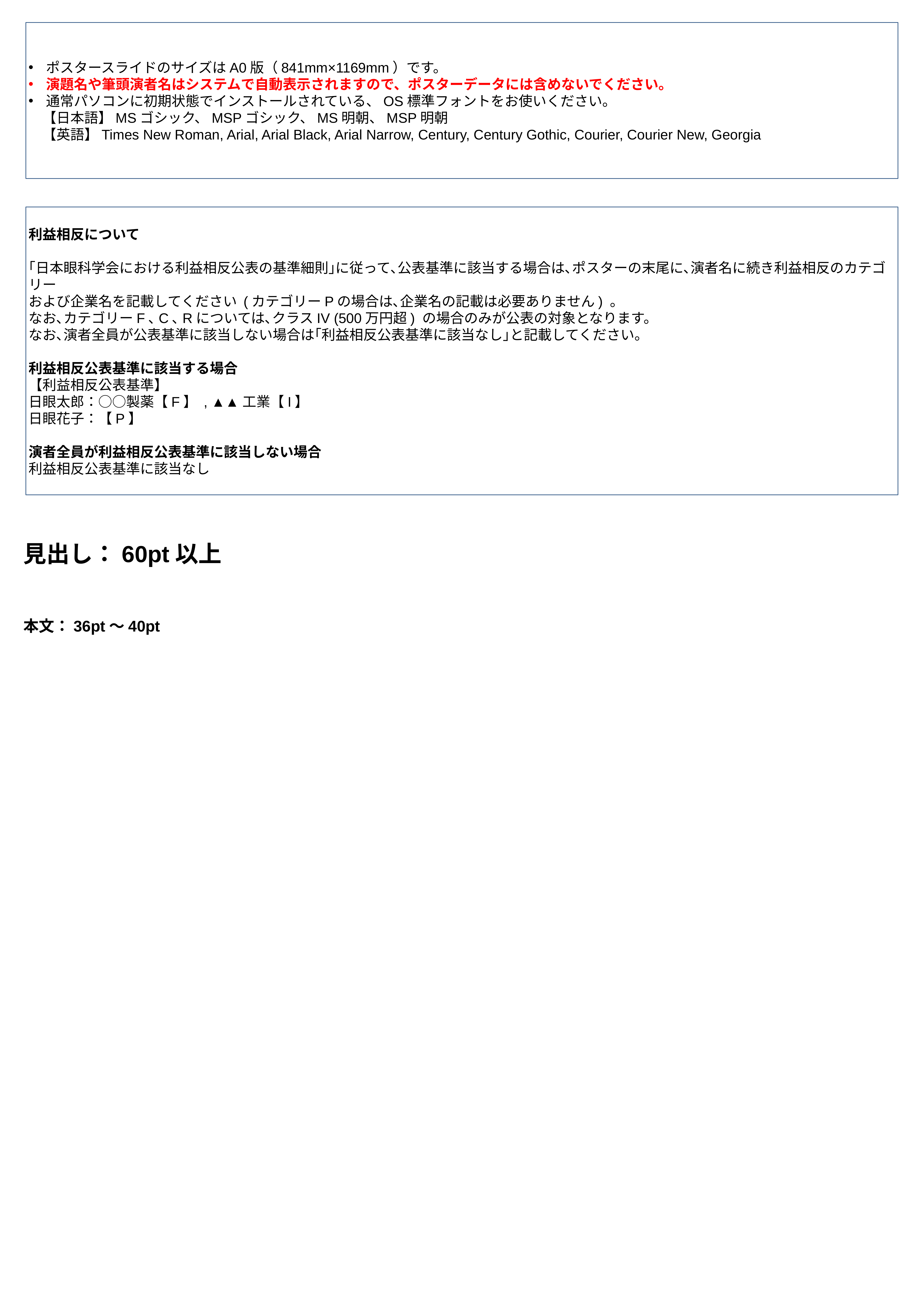

ポスタースライドのサイズはA0版（841mm×1169mm）です。
演題名や筆頭演者名はシステムで自動表示されますので、ポスターデータには含めないでください。
通常パソコンに初期状態でインストールされている、OS標準フォントをお使いください。
　【日本語】MSゴシック、MSPゴシック、MS明朝、MSP明朝
　【英語】Times New Roman, Arial, Arial Black, Arial Narrow, Century, Century Gothic, Courier, Courier New, Georgia
利益相反について

｢日本眼科学会における利益相反公表の基準細則｣に従って､公表基準に該当する場合は､ポスターの末尾に､演者名に続き利益相反のカテゴリー
および企業名を記載してください (カテゴリーPの場合は､企業名の記載は必要ありません) 。
なお､カテゴリーF､C､Rについては､クラスIV (500万円超) の場合のみが公表の対象となります。
なお､演者全員が公表基準に該当しない場合は｢利益相反公表基準に該当なし｣と記載してください。

利益相反公表基準に該当する場合
【利益相反公表基準】
日眼太郎：○○製薬【F】 , ▲▲工業【I】
日眼花子：【P】

演者全員が利益相反公表基準に該当しない場合
利益相反公表基準に該当なし
見出し：60pt以上
本文：36pt～40pt